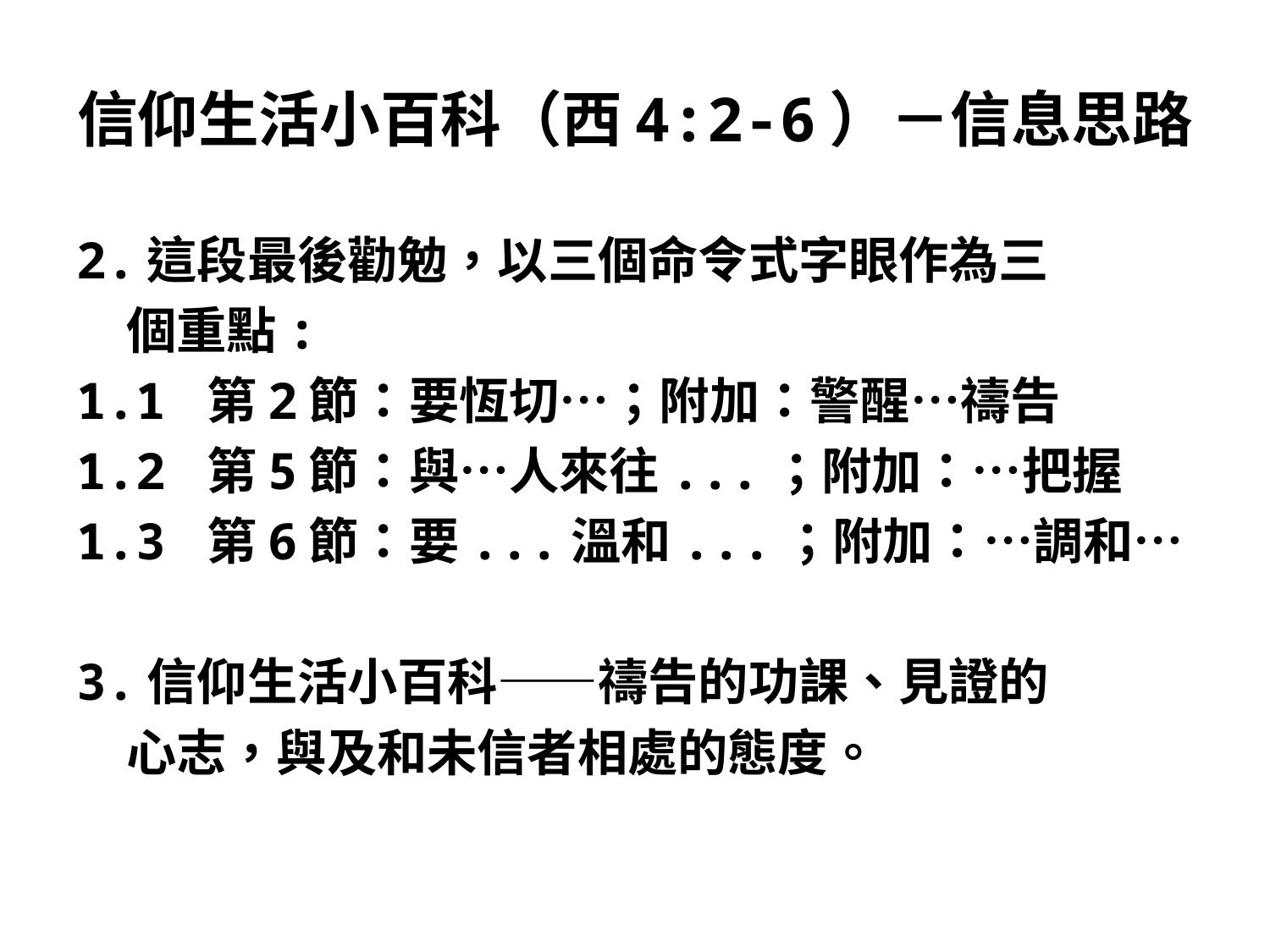

# 信仰生活小百科（西4:2-6）－信息思路
2.這段最後勸勉，以三個命令式字眼作為三
　個重點:
1.1 第2節：要恆切…；附加：警醒…禱告
1.2 第5節：與…人來往...；附加：…把握
1.3 第6節：要...溫和...；附加：…調和…

3.信仰生活小百科——禱告的功課、見證的
　心志，與及和未信者相處的態度。